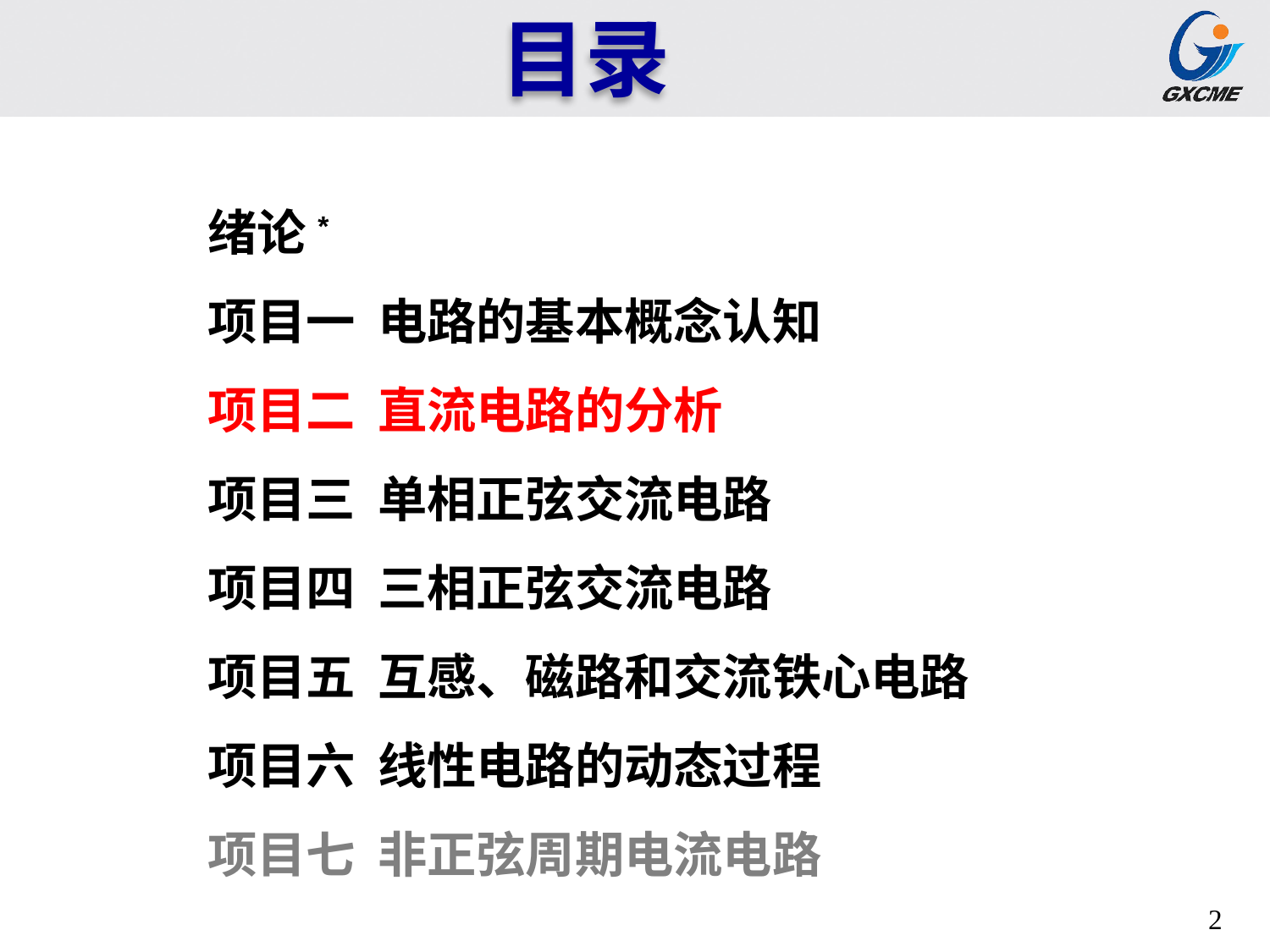

目录
绪论*
项目一  电路的基本概念认知
项目二  直流电路的分析
项目三  单相正弦交流电路
项目四  三相正弦交流电路
项目五  互感、磁路和交流铁心电路
项目六  线性电路的动态过程
项目七  非正弦周期电流电路
2